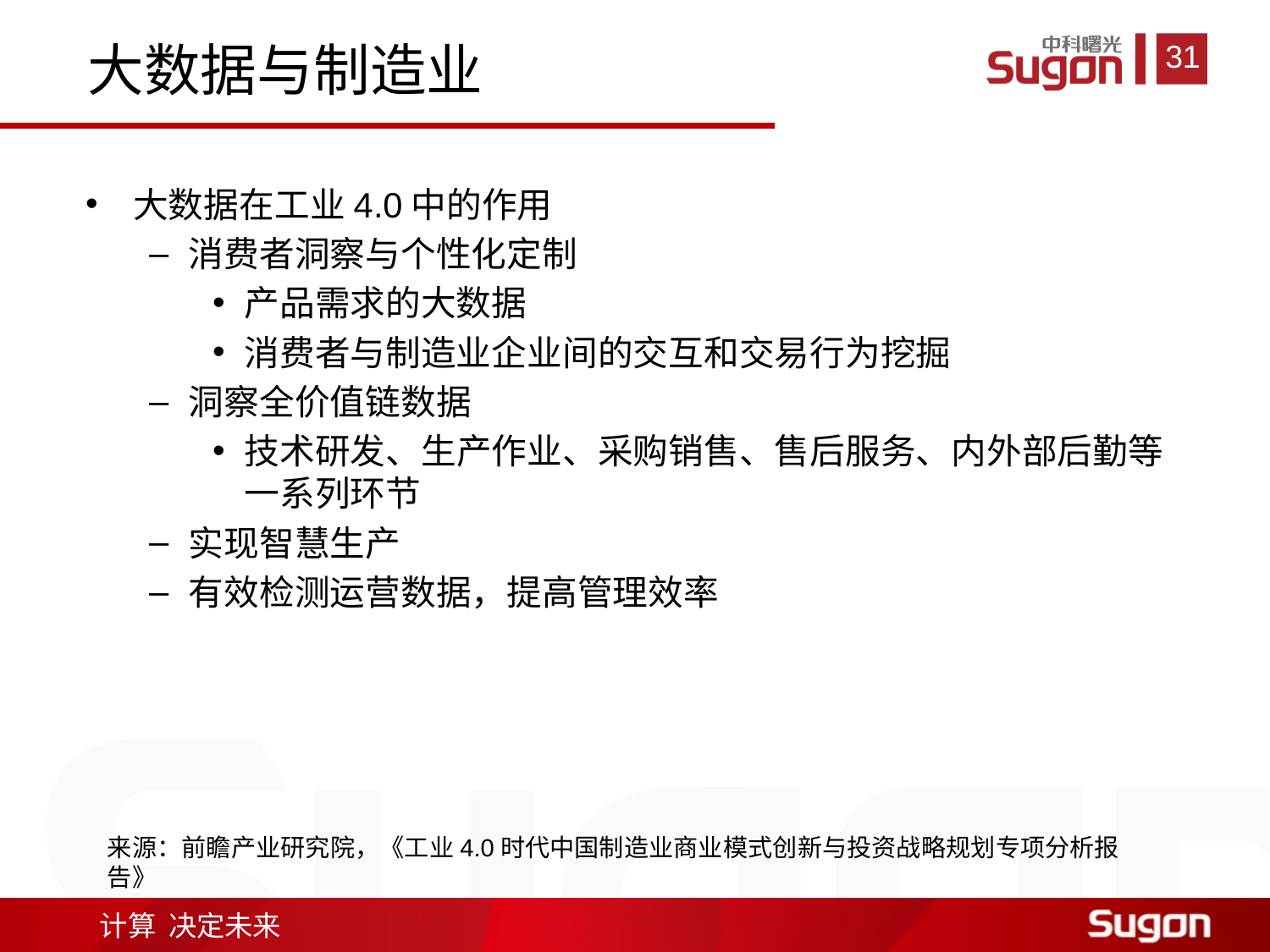

大数据与制造业
大数据在工业4.0中的作用
消费者洞察与个性化定制
产品需求的大数据
消费者与制造业企业间的交互和交易行为挖掘
洞察全价值链数据
技术研发、生产作业、采购销售、售后服务、内外部后勤等一系列环节
实现智慧生产
有效检测运营数据，提高管理效率
来源：前瞻产业研究院，《工业4.0时代中国制造业商业模式创新与投资战略规划专项分析报告》